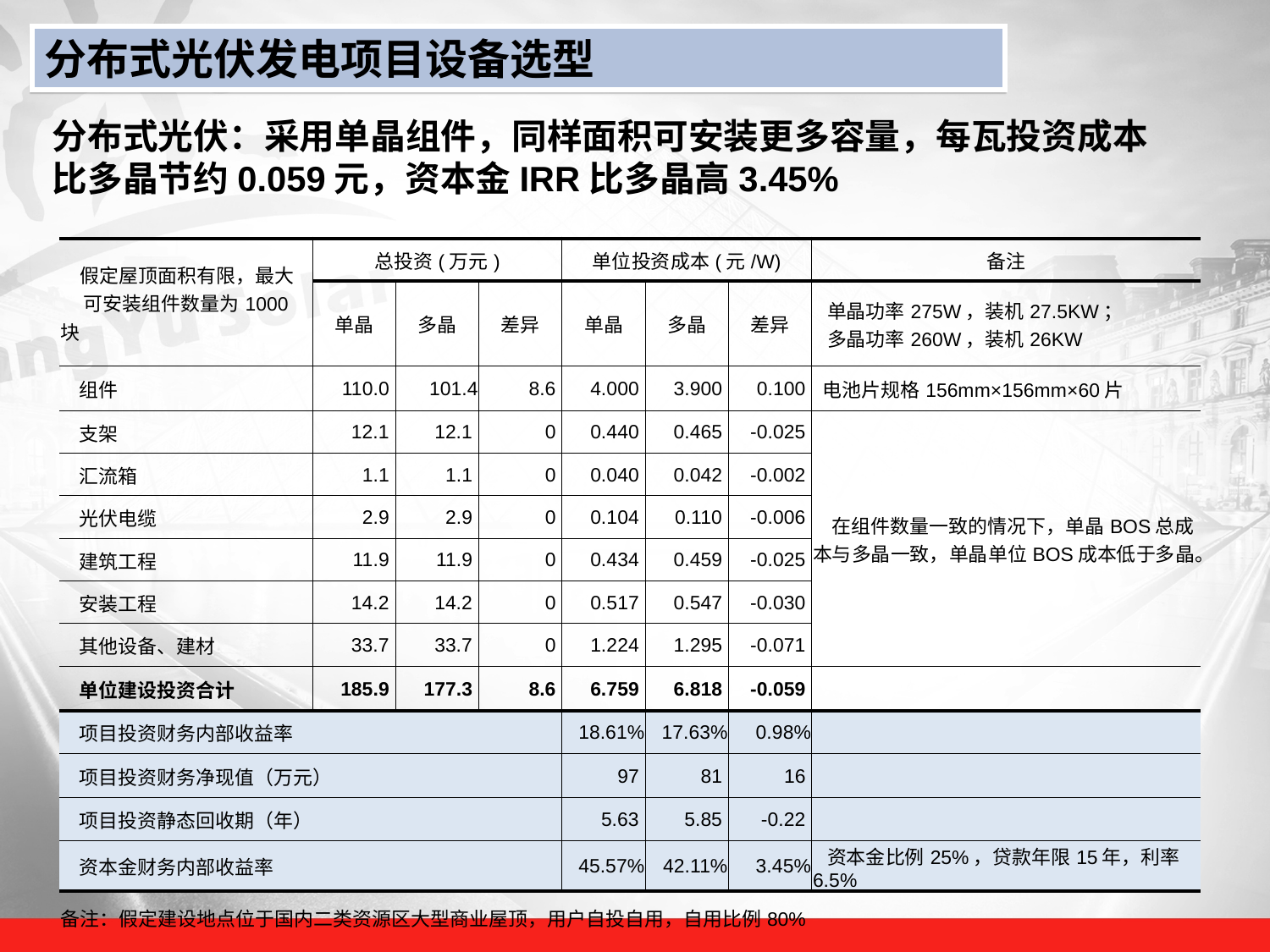

分布式光伏发电项目设备选型
分布式光伏：采用单晶组件，同样面积可安装更多容量，每瓦投资成本比多晶节约0.059元，资本金IRR比多晶高3.45%
| 假定屋顶面积有限，最大 可安装组件数量为1000块 | 总投资(万元) |  |  | 单位投资成本(元/W) |  |  | 备注 |
| --- | --- | --- | --- | --- | --- | --- | --- |
|  | 单晶 | 多晶 | 差异 | 单晶 | 多晶 | 差异 | 单晶功率275W，装机27.5KW； 多晶功率260W，装机26KW |
| 组件 | 110.0 | 101.4 | 8.6 | 4.000 | 3.900 | 0.100 | 电池片规格156mm×156mm×60片 |
| 支架 | 12.1 | 12.1 | 0 | 0.440 | 0.465 | -0.025 | 在组件数量一致的情况下，单晶BOS总成本与多晶一致，单晶单位BOS成本低于多晶。 |
| 汇流箱 | 1.1 | 1.1 | 0 | 0.040 | 0.042 | -0.002 |  |
| 光伏电缆 | 2.9 | 2.9 | 0 | 0.104 | 0.110 | -0.006 |  |
| 建筑工程 | 11.9 | 11.9 | 0 | 0.434 | 0.459 | -0.025 |  |
| 安装工程 | 14.2 | 14.2 | 0 | 0.517 | 0.547 | -0.030 |  |
| 其他设备、建材 | 33.7 | 33.7 | 0 | 1.224 | 1.295 | -0.071 |  |
| 单位建设投资合计 | 185.9 | 177.3 | 8.6 | 6.759 | 6.818 | -0.059 |  |
| 项目投资财务内部收益率 |  |  |  | 18.61% | 17.63% | 0.98% |  |
| 项目投资财务净现值（万元） |  |  |  | 97 | 81 | 16 |  |
| 项目投资静态回收期（年） |  |  |  | 5.63 | 5.85 | -0.22 |  |
| 资本金财务内部收益率 |  |  |  | 45.57% | 42.11% | 3.45% | 资本金比例25%，贷款年限15年，利率6.5% |
| 备注：假定建设地点位于国内二类资源区大型商业屋顶，用户自投自用，自用比例80% |  |  |  |  |  |  |  |